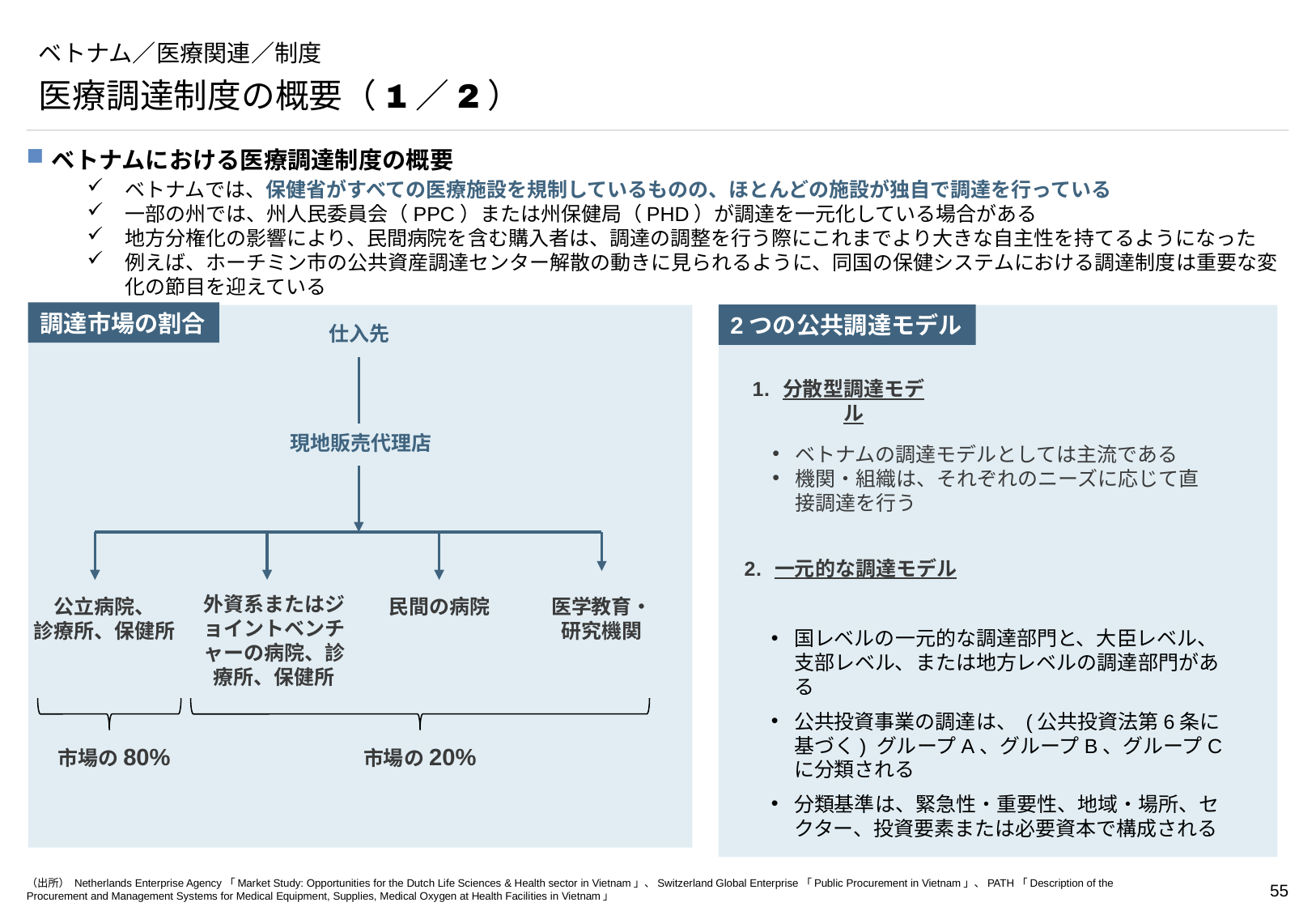

# ベトナム／医療関連／制度
医療調達制度の概要（1／2）
ベトナムにおける医療調達制度の概要
ベトナムでは、保健省がすべての医療施設を規制しているものの、ほとんどの施設が独自で調達を行っている
一部の州では、州人民委員会（PPC）または州保健局（PHD）が調達を一元化している場合がある
地方分権化の影響により、民間病院を含む購入者は、調達の調整を行う際にこれまでより大きな自主性を持てるようになった
例えば、ホーチミン市の公共資産調達センター解散の動きに見られるように、同国の保健システムにおける調達制度は重要な変化の節目を迎えている

調達市場の割合
2つの公共調達モデル

仕入先
分散型調達モデル
現地販売代理店
ベトナムの調達モデルとしては主流である
機関・組織は、それぞれのニーズに応じて直接調達を行う

一元的な調達モデル
外資系またはジョイントベンチャーの病院、診療所、保健所
公立病院、
診療所、保健所
民間の病院
医学教育・
研究機関
国レベルの一元的な調達部門と、大臣レベル、支部レベル、または地方レベルの調達部門がある
公共投資事業の調達は、 (公共投資法第6条に基づく) グループA、グループB、グループCに分類される
分類基準は、緊急性・重要性、地域・場所、セクター、投資要素または必要資本で構成される

市場の80%
市場の20%
（出所） Netherlands Enterprise Agency「Market Study: Opportunities for the Dutch Life Sciences & Health sector in Vietnam」、Switzerland Global Enterprise「Public Procurement in Vietnam」、PATH「Description of the Procurement and Management Systems for Medical Equipment, Supplies, Medical Oxygen at Health Facilities in Vietnam」